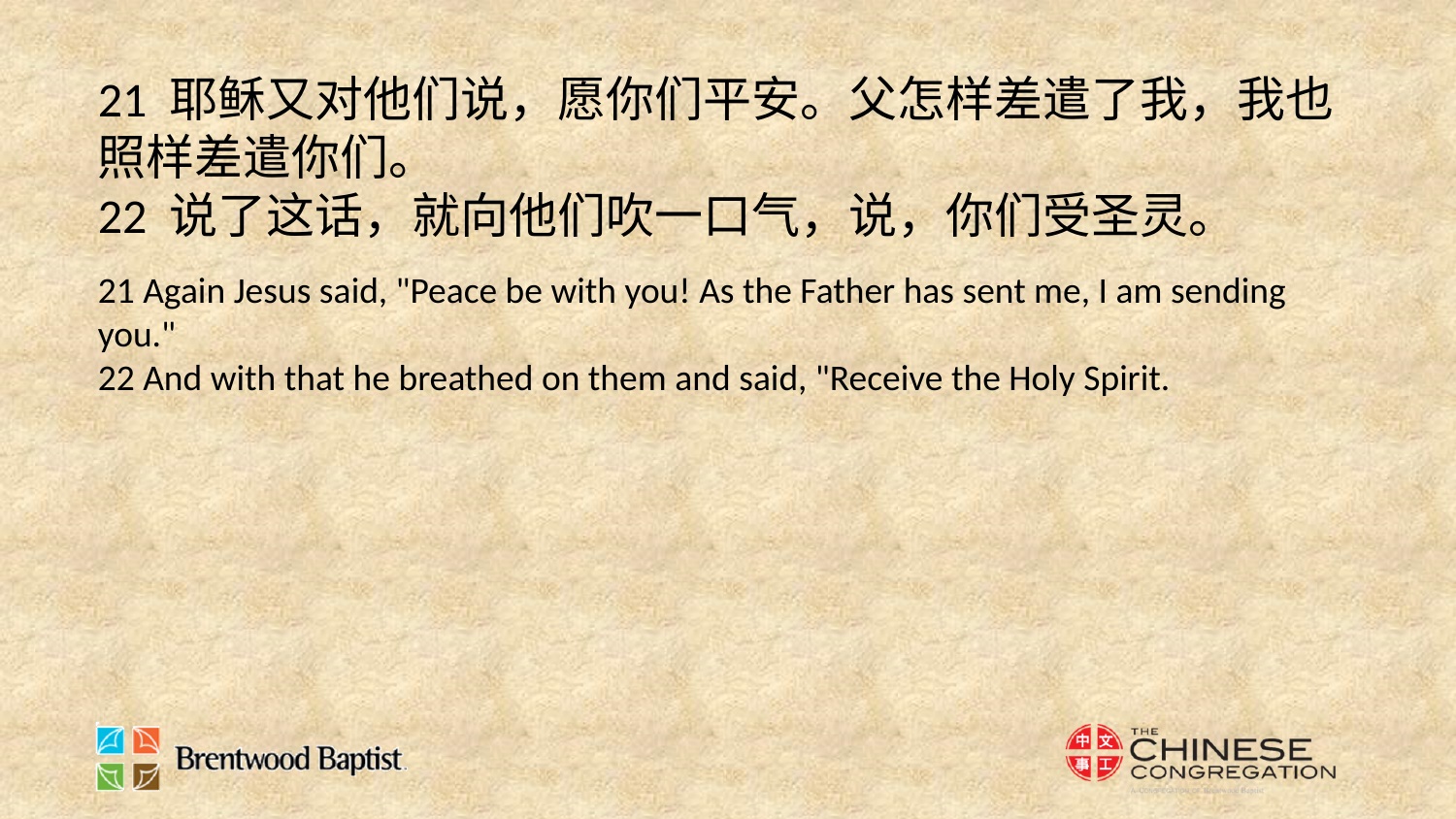

21 耶稣又对他们说，愿你们平安。父怎样差遣了我，我也照样差遣你们。
22 说了这话，就向他们吹一口气，说，你们受圣灵。

21 Again Jesus said, "Peace be with you! As the Father has sent me, I am sending you."
22 And with that he breathed on them and said, "Receive the Holy Spirit.